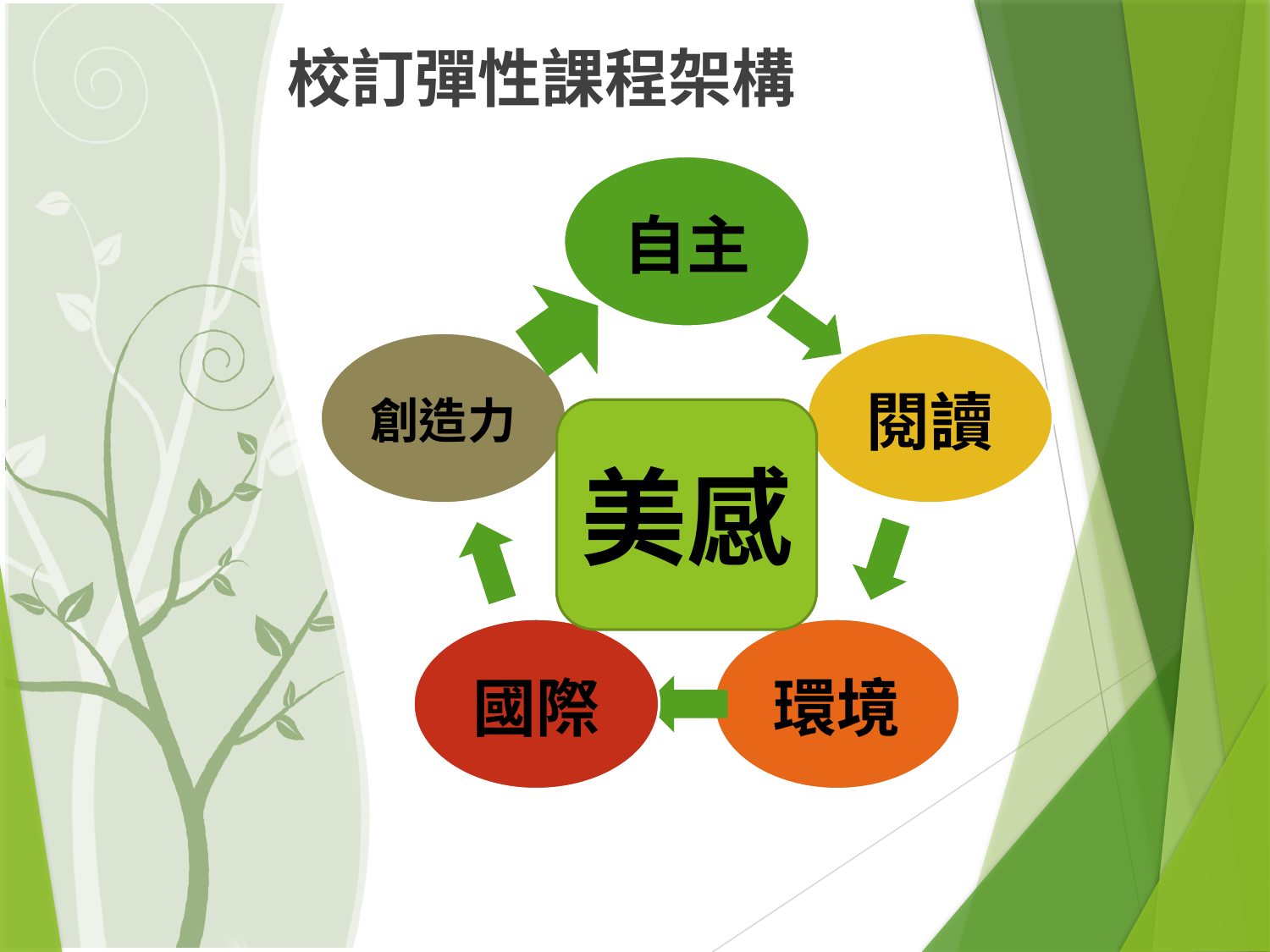

# 校訂彈性課程架構
自主
閱讀
環境
國際
創造力
美感